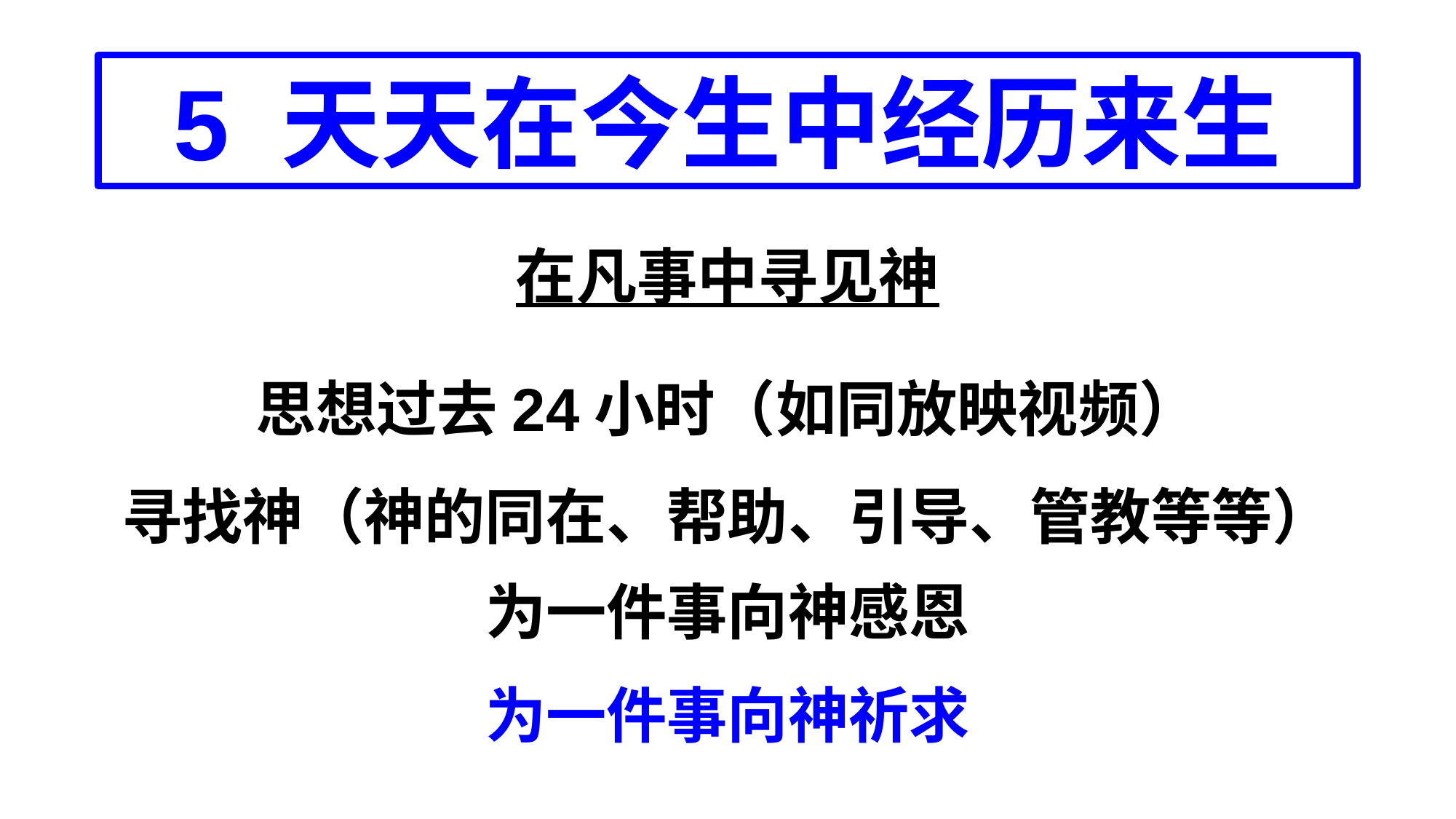

5 天天在今生中经历来生
在凡事中寻见神
思想过去24小时（如同放映视频）
寻找神（神的同在、帮助、引导、管教等等）
为一件事向神感恩
为一件事向神祈求